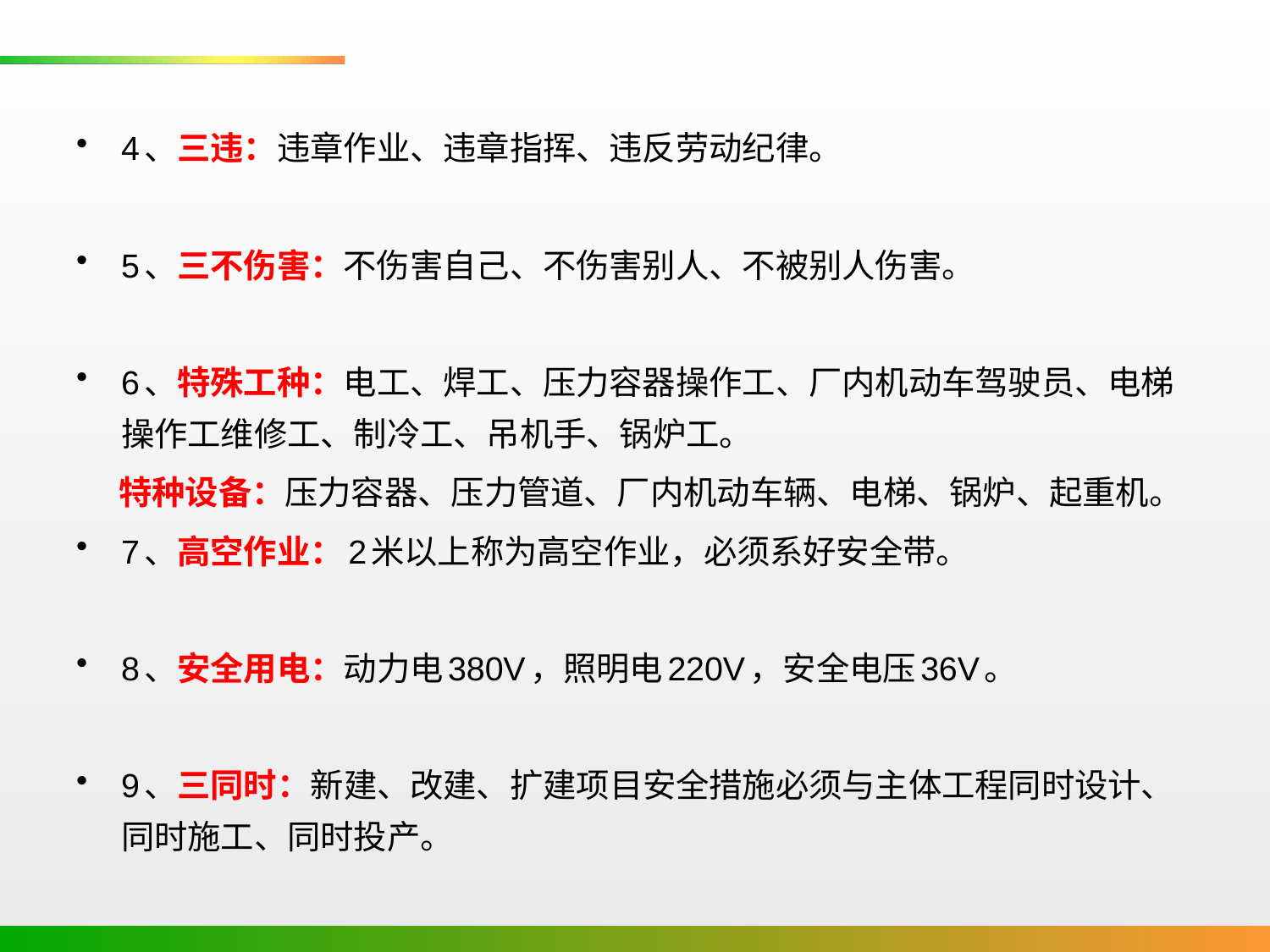

4、三违：违章作业、违章指挥、违反劳动纪律。

5、三不伤害：不伤害自己、不伤害别人、不被别人伤害。

6、特殊工种：电工、焊工、压力容器操作工、厂内机动车驾驶员、电梯操作工维修工、制冷工、吊机手、锅炉工。
     特种设备：压力容器、压力管道、厂内机动车辆、电梯、锅炉、起重机。
7、高空作业：2米以上称为高空作业，必须系好安全带。

8、安全用电：动力电380V，照明电220V，安全电压36V。

9、三同时：新建、改建、扩建项目安全措施必须与主体工程同时设计、同时施工、同时投产。